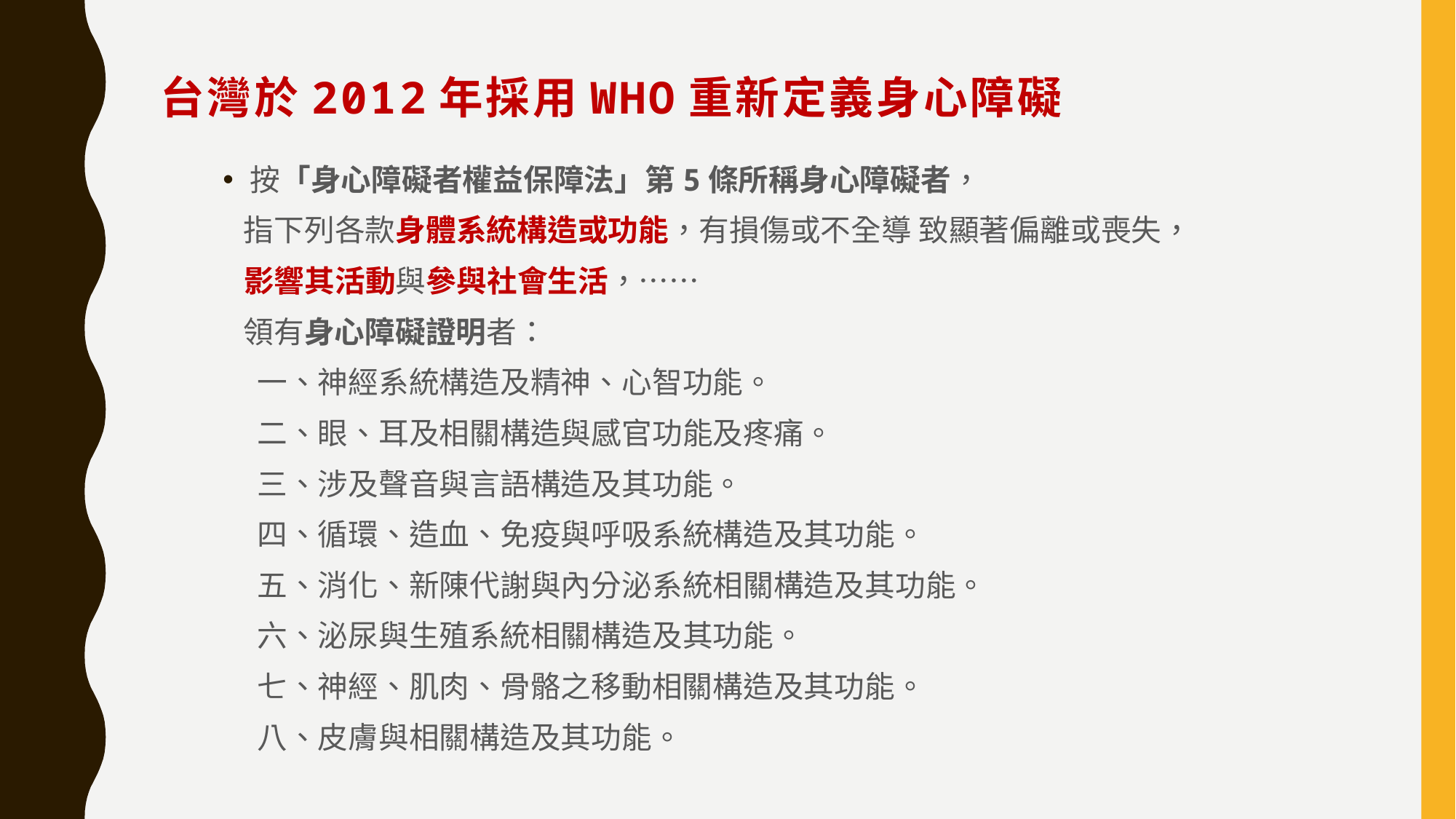

# 台灣於2012年採用WHO重新定義身心障礙
按「身心障礙者權益保障法」第5條所稱身心障礙者，
  指下列各款身體系統構造或功能，有損傷或不全導 致顯著偏離或喪失，
  影響其活動與參與社會生活，……
  領有身心障礙證明者：
    一、神經系統構造及精神、心智功能。
    二、眼、耳及相關構造與感官功能及疼痛。
    三、涉及聲音與言語構造及其功能。
    四、循環、造血、免疫與呼吸系統構造及其功能。
    五、消化、新陳代謝與內分泌系統相關構造及其功能。
    六、泌尿與生殖系統相關構造及其功能。
    七、神經、肌肉、骨骼之移動相關構造及其功能。
    八、皮膚與相關構造及其功能。